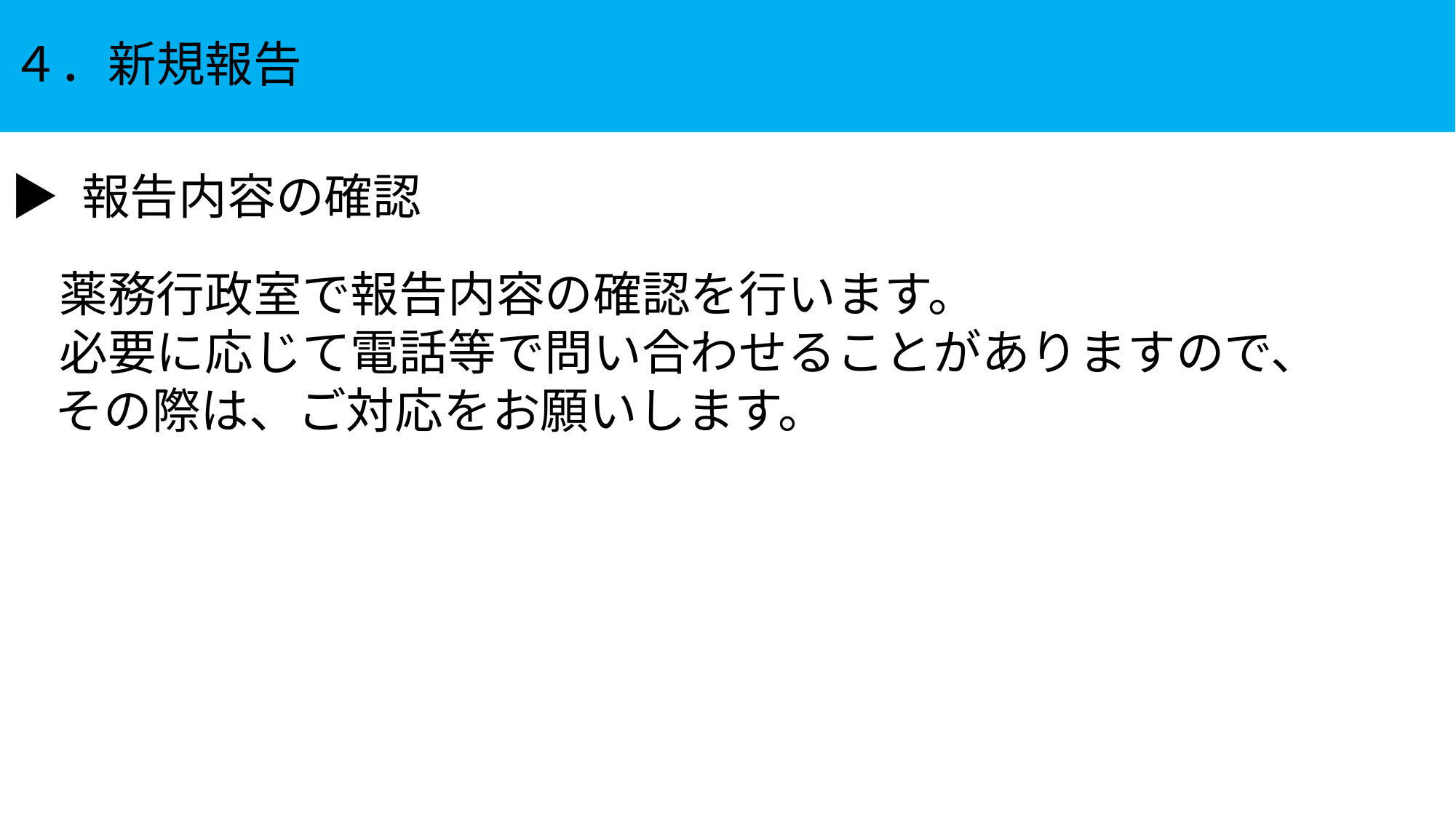

４．新規報告
▶ 報告内容の確認
　薬務行政室で報告内容の確認を行います。
　必要に応じて電話等で問い合わせることがありますので、
   その際は、ご対応をお願いします。